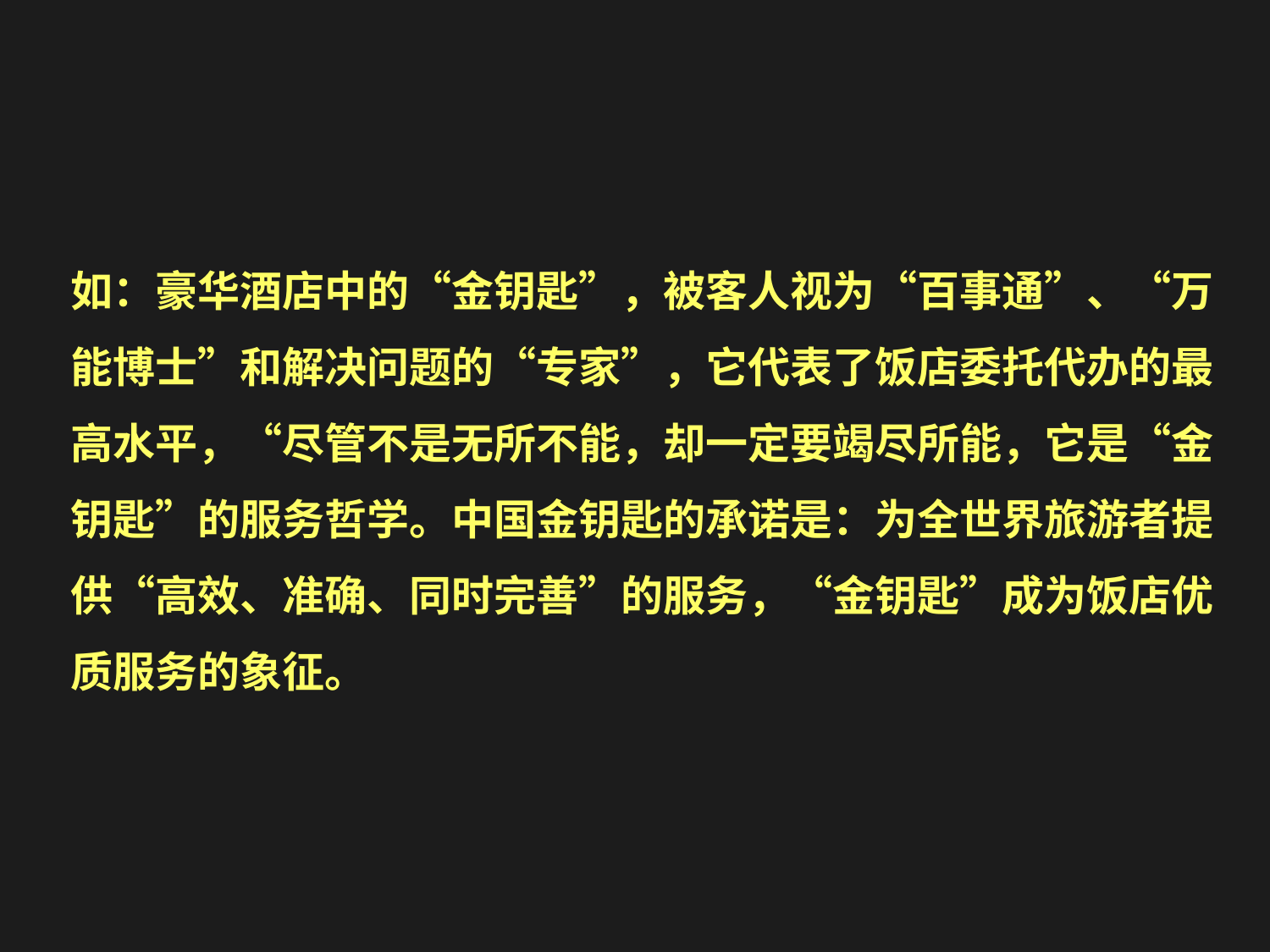

如：豪华酒店中的“金钥匙”，被客人视为“百事通”、“万能博士”和解决问题的“专家”，它代表了饭店委托代办的最高水平，“尽管不是无所不能，却一定要竭尽所能，它是“金钥匙”的服务哲学。中国金钥匙的承诺是：为全世界旅游者提供“高效、准确、同时完善”的服务，“金钥匙”成为饭店优质服务的象征。